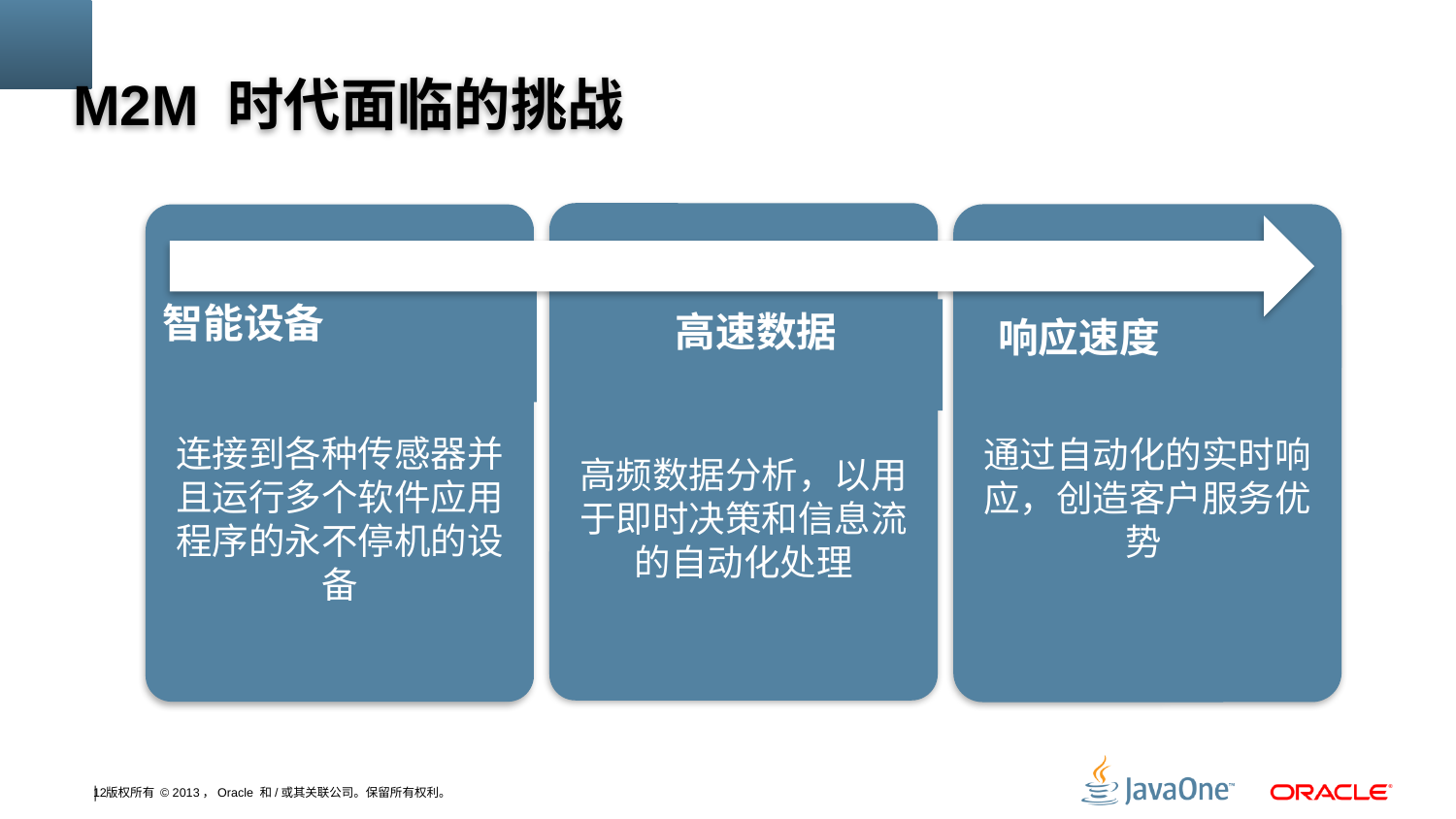

# M2M 时代面临的挑战

高频数据分析，以用于即时决策和信息流的自动化处理

通过自动化的实时响应，创造客户服务优势

连接到各种传感器并且运行多个软件应用程序的永不停机的设备

智能设备

         高速数据

响应速度